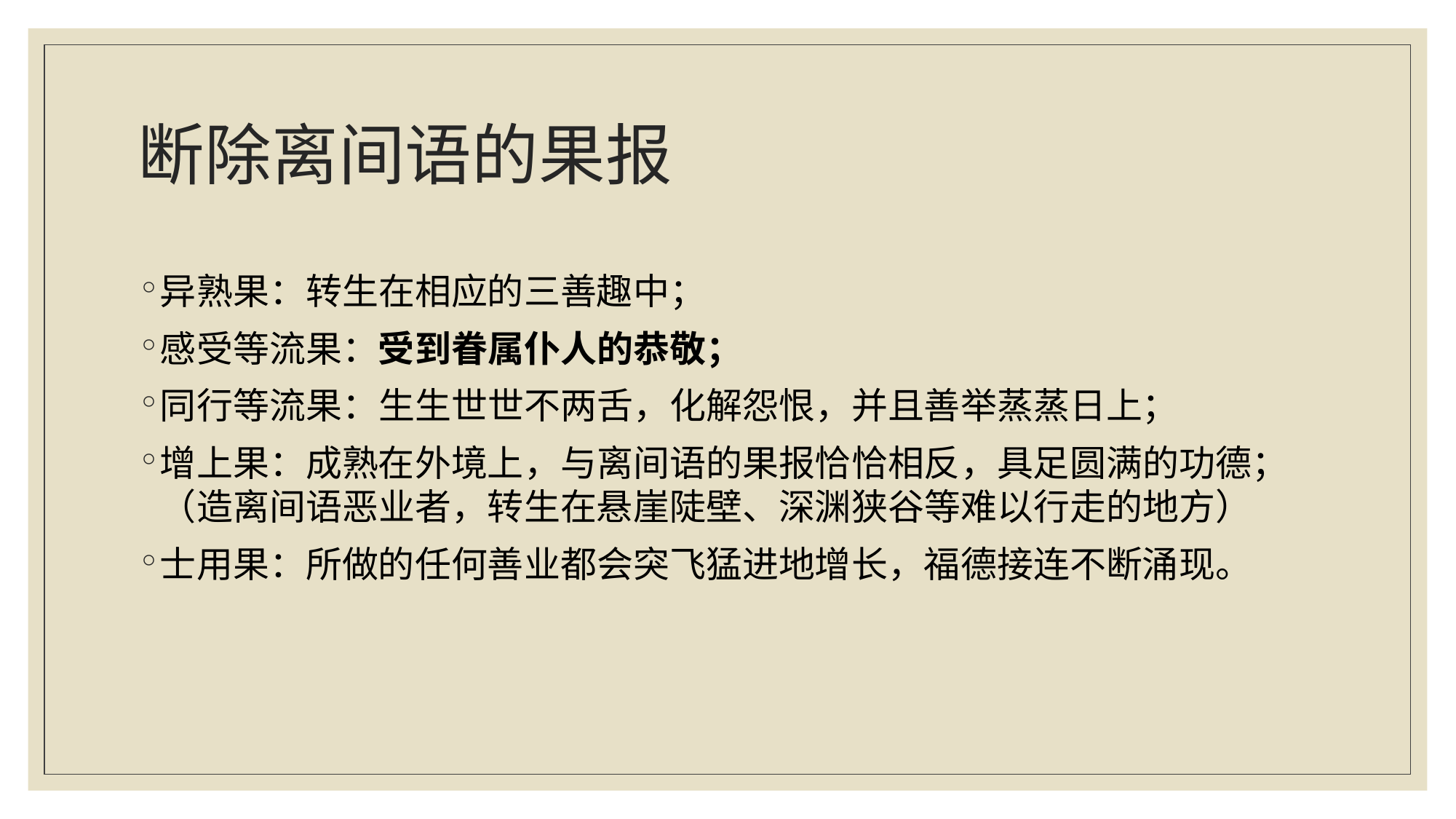

# 断除离间语的果报
异熟果：转生在相应的三善趣中；
感受等流果：受到眷属仆人的恭敬；
同行等流果：生生世世不两舌，化解怨恨，并且善举蒸蒸日上；
增上果：成熟在外境上，与离间语的果报恰恰相反，具足圆满的功德；（造离间语恶业者，转生在悬崖陡壁、深渊狭谷等难以行走的地方）
士用果：所做的任何善业都会突飞猛进地增长，福德接连不断涌现。